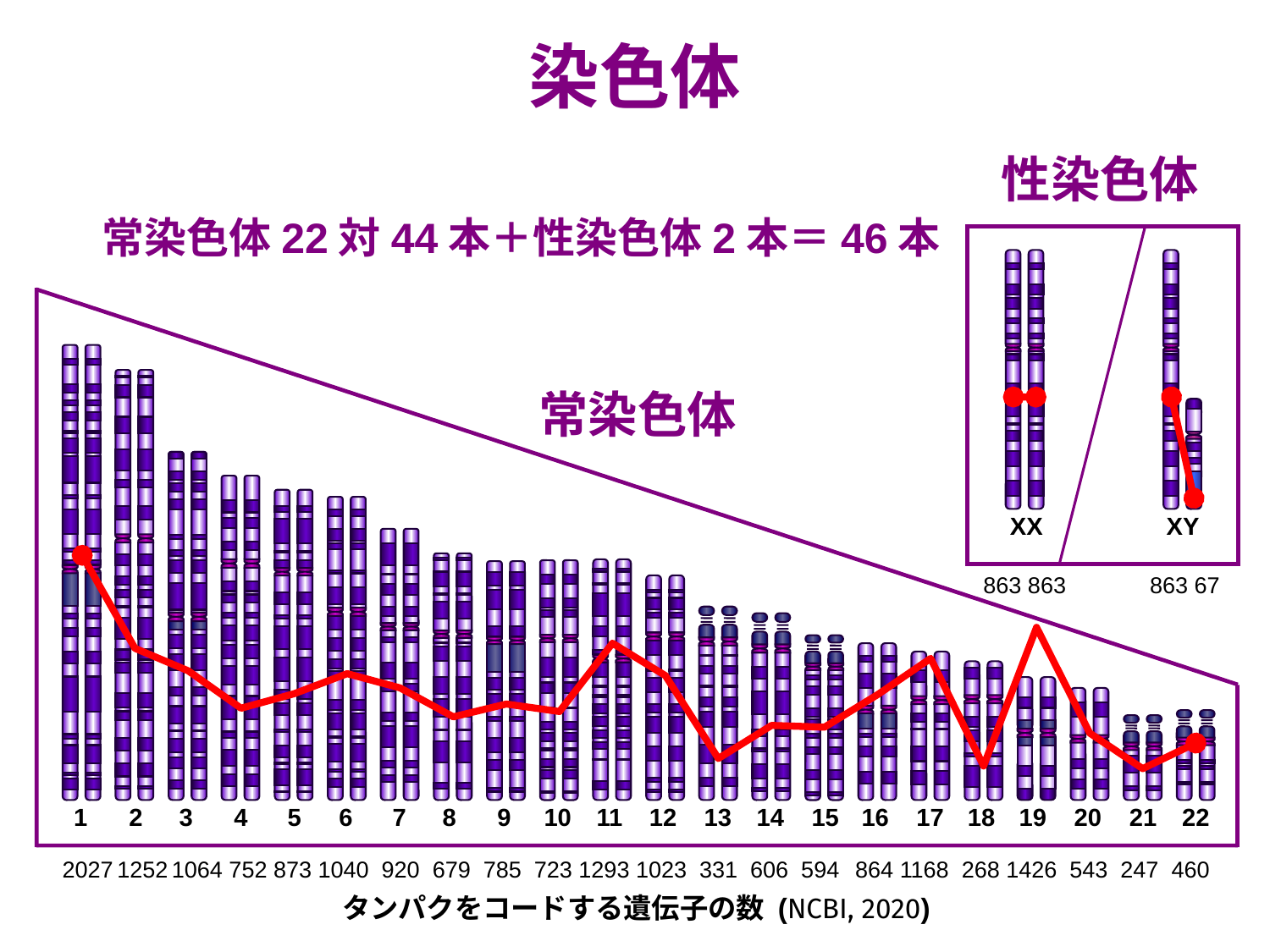

染色体
性染色体
常染色体22対44本＋性染色体2本＝46本

常染色体

XX
XY

863 863
863 67

1

2
3
4
5
6
7
8
9
10
11
12
13
14
15
16
17
18
19
20
21
22

2027 1252 1064 752 873 1040  920  679  785  723 1293 1023  331  606  594   864 1168  268 1426  543  247  460
タンパクをコードする遺伝子の数 (NCBI, 2020)